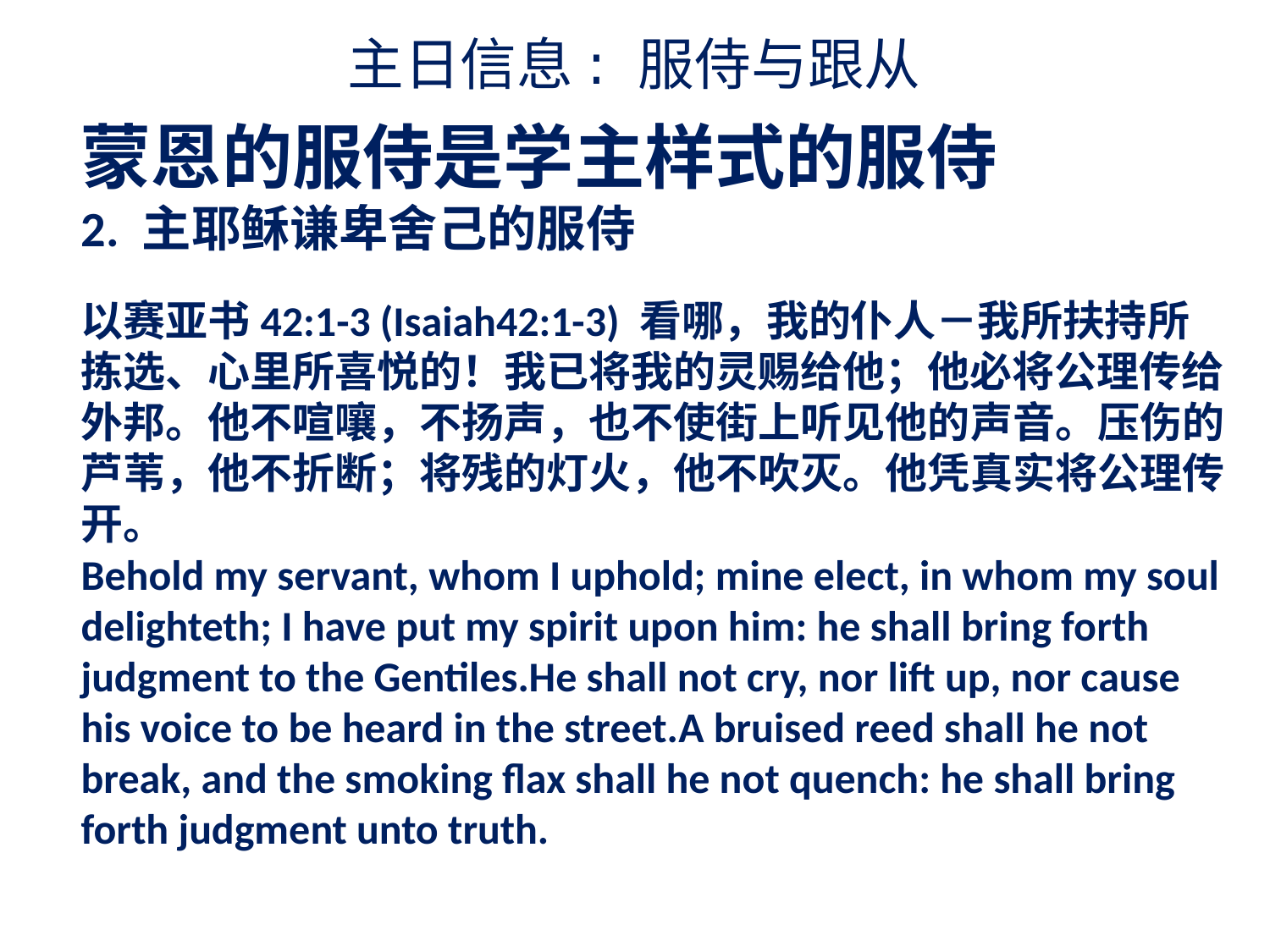

主日信息: 服侍与跟从
蒙恩的服侍是学主样式的服侍
2. 主耶稣谦卑舍己的服侍

以赛亚书42:1-3 (Isaiah42:1-3) 看哪，我的仆人－我所扶持所拣选、心里所喜悦的！我已将我的灵赐给他；他必将公理传给外邦。他不喧嚷，不扬声，也不使街上听见他的声音。压伤的芦苇，他不折断；将残的灯火，他不吹灭。他凭真实将公理传开。
Behold my servant, whom I uphold; mine elect, in whom my soul delighteth; I have put my spirit upon him: he shall bring forth judgment to the Gentiles.He shall not cry, nor lift up, nor cause his voice to be heard in the street.A bruised reed shall he not break, and the smoking flax shall he not quench: he shall bring forth judgment unto truth.